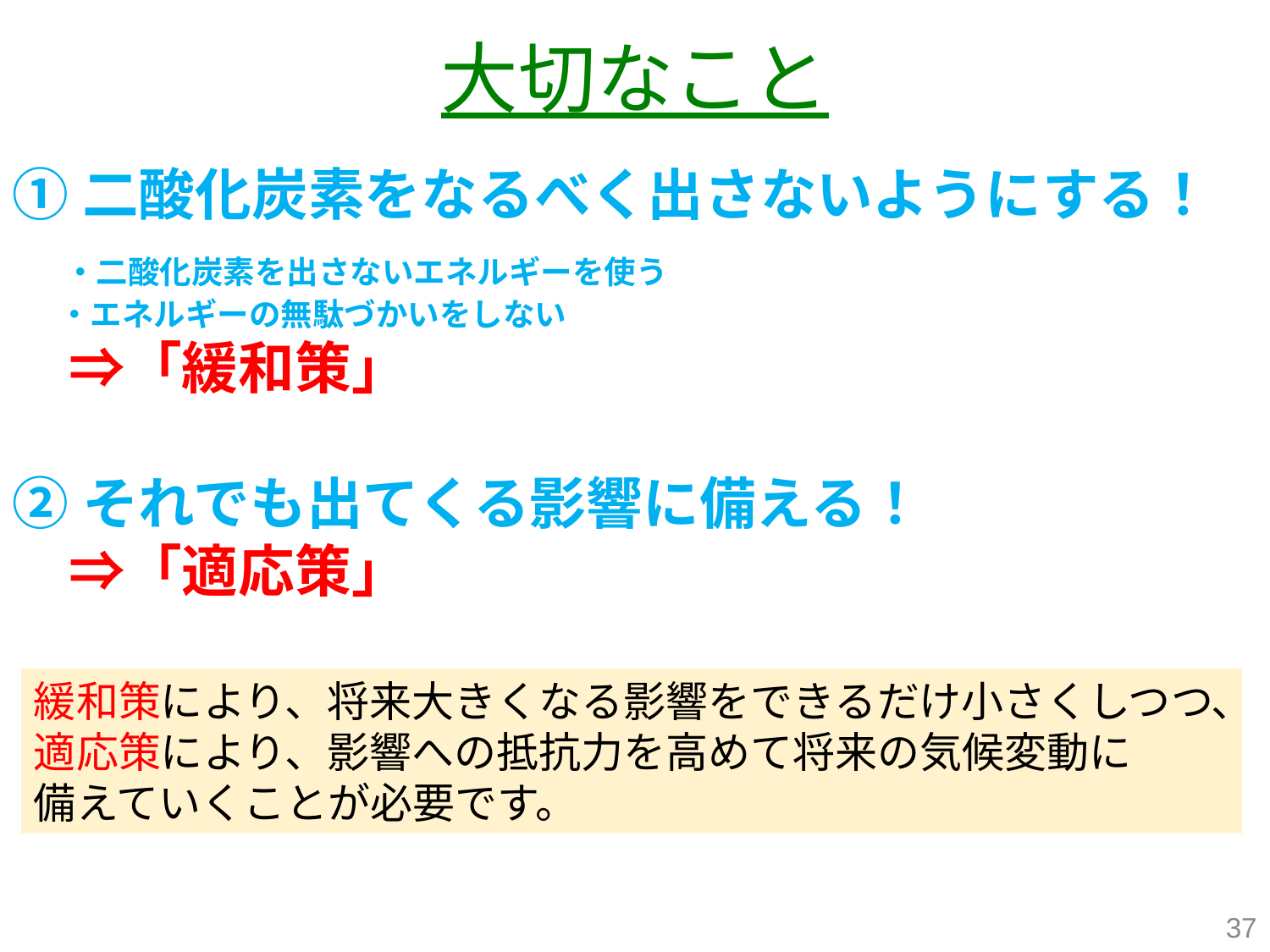

大切なこと
①二酸化炭素をなるべく出さないようにする！
   ・二酸化炭素を出さないエネルギーを使う
　  ・エネルギーの無駄づかいをしない
　⇒「緩和策」

②それでも出てくる影響に備える！
　⇒「適応策」
緩和策により、将来大きくなる影響をできるだけ小さくしつつ、
適応策により、影響への抵抗力を高めて将来の気候変動に
備えていくことが必要です。
37